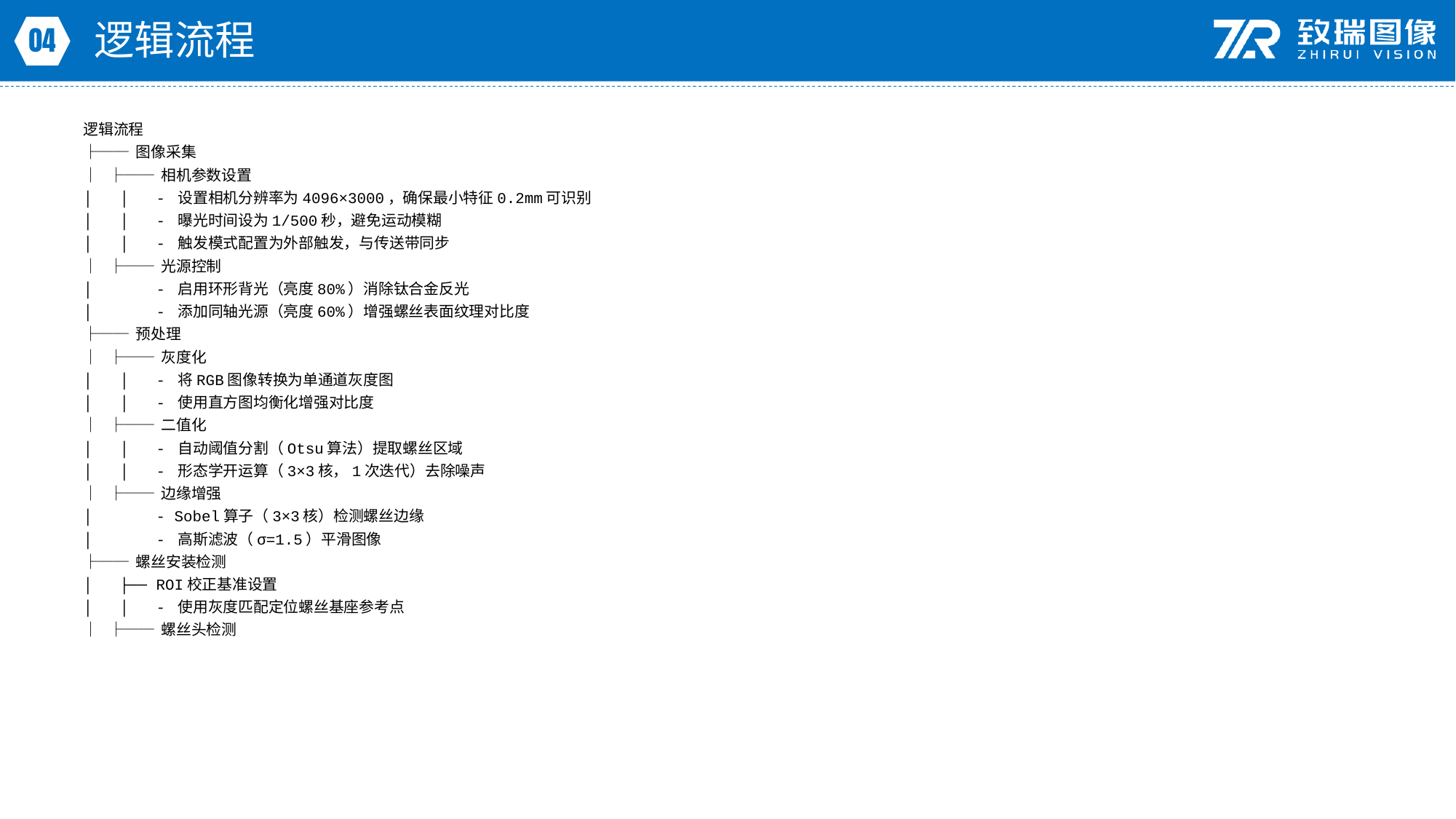

逻辑流程
04

逻辑流程
├── 图像采集
│   ├── 相机参数设置
│   │   - 设置相机分辨率为4096×3000，确保最小特征0.2mm可识别
│   │   - 曝光时间设为1/500秒，避免运动模糊
│   │   - 触发模式配置为外部触发，与传送带同步
│   ├── 光源控制
│       - 启用环形背光（亮度80%）消除钛合金反光
│       - 添加同轴光源（亮度60%）增强螺丝表面纹理对比度
├── 预处理
│   ├── 灰度化
│   │   - 将RGB图像转换为单通道灰度图
│   │   - 使用直方图均衡化增强对比度
│   ├── 二值化
│   │   - 自动阈值分割（Otsu算法）提取螺丝区域
│   │   - 形态学开运算（3×3核，1次迭代）去除噪声
│   ├── 边缘增强
│       - Sobel算子（3×3核）检测螺丝边缘
│       - 高斯滤波（σ=1.5）平滑图像
├── 螺丝安装检测
│   ├── ROI校正基准设置
│   │   - 使用灰度匹配定位螺丝基座参考点
│   ├── 螺丝头检测